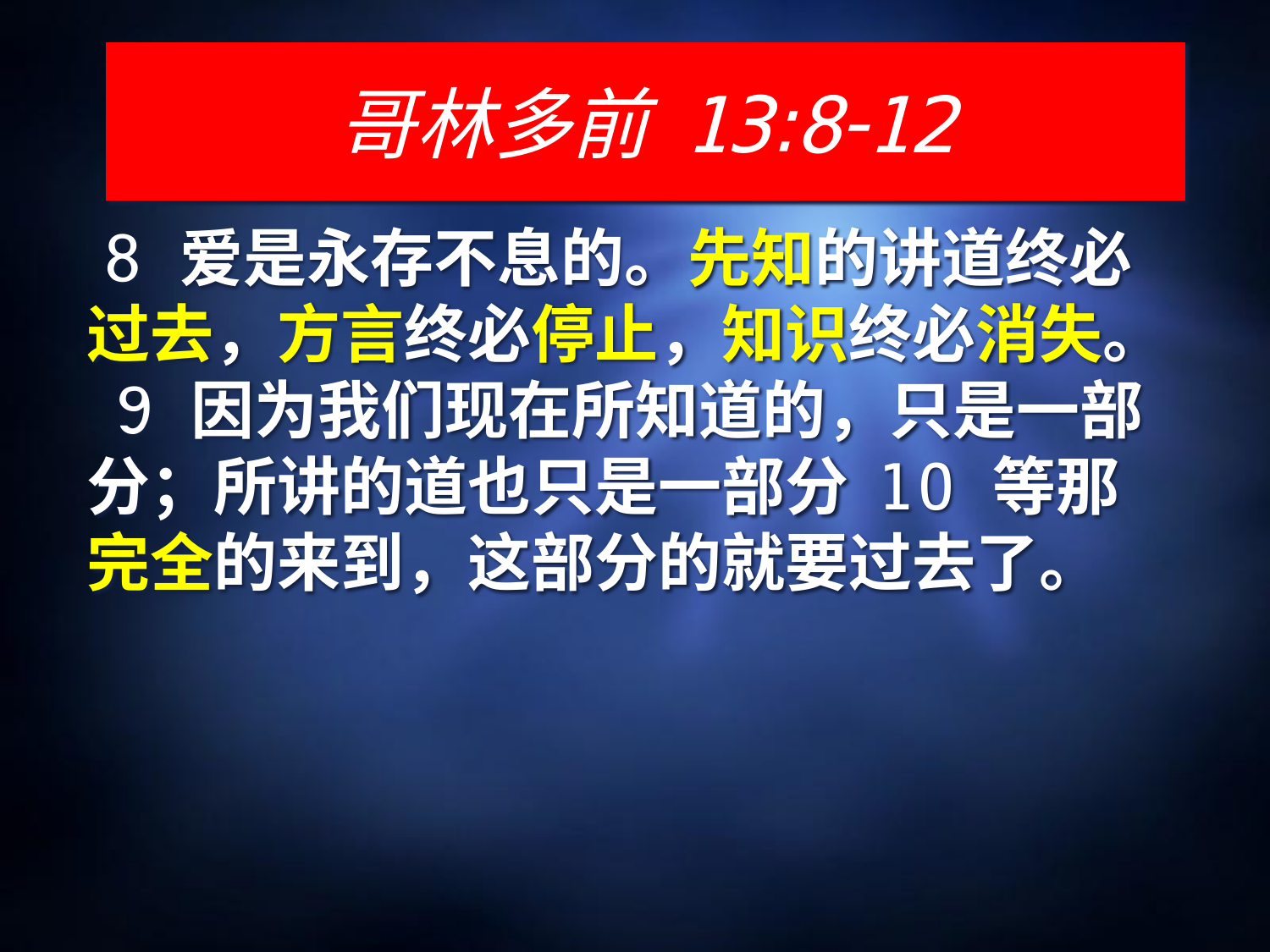

# 哥林多前 13:8-12
 8 爱是永存不息的。先知的讲道终必过去，方言终必停止，知识终必消失。 9 因为我们现在所知道的，只是一部分；所讲的道也只是一部分 10 等那完全的来到，这部分的就要过去了。